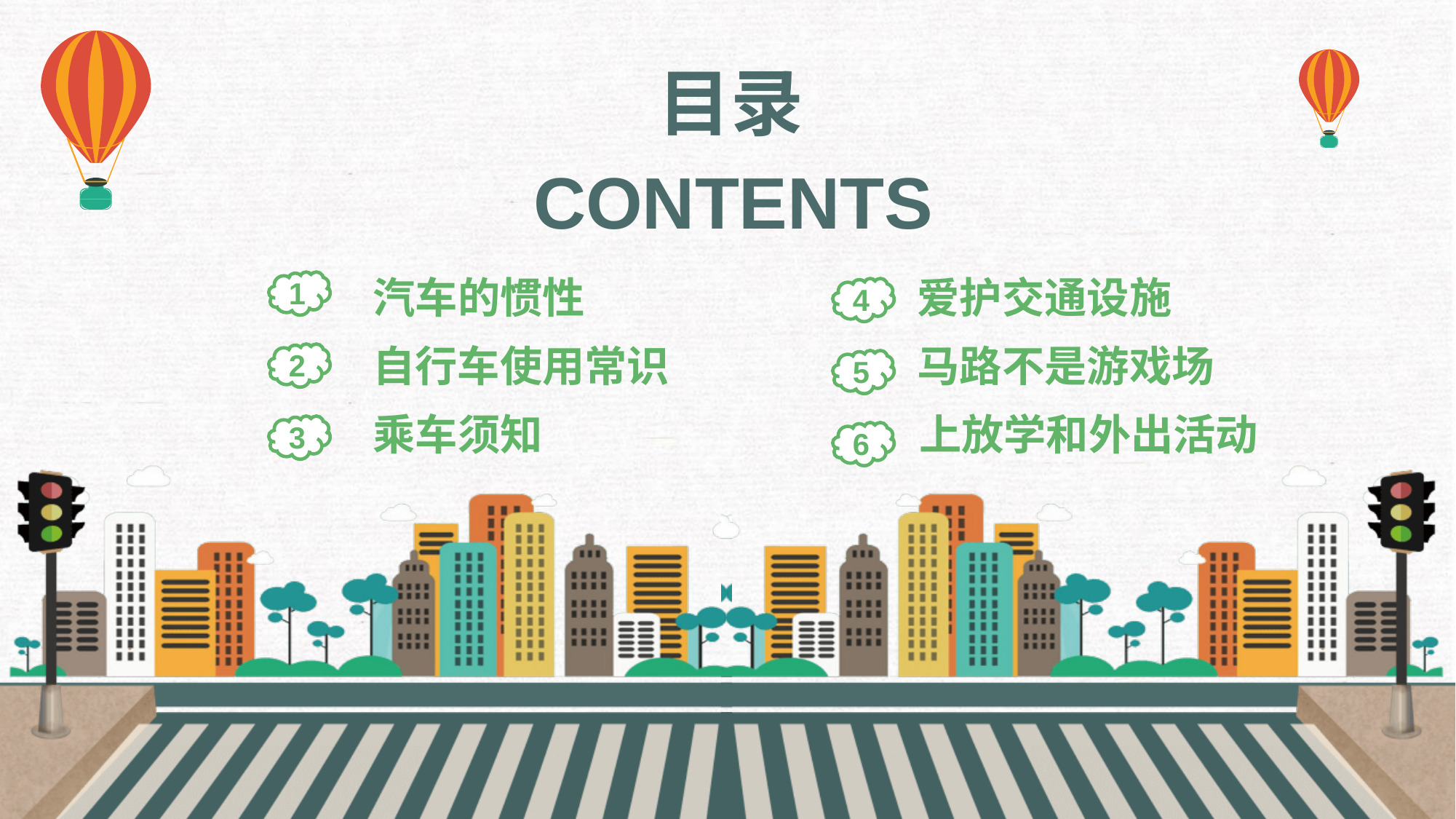

汽车的惯性
爱护交通设施
1
4
自行车使用常识
马路不是游戏场
2
5
乘车须知
上放学和外出活动
3
6